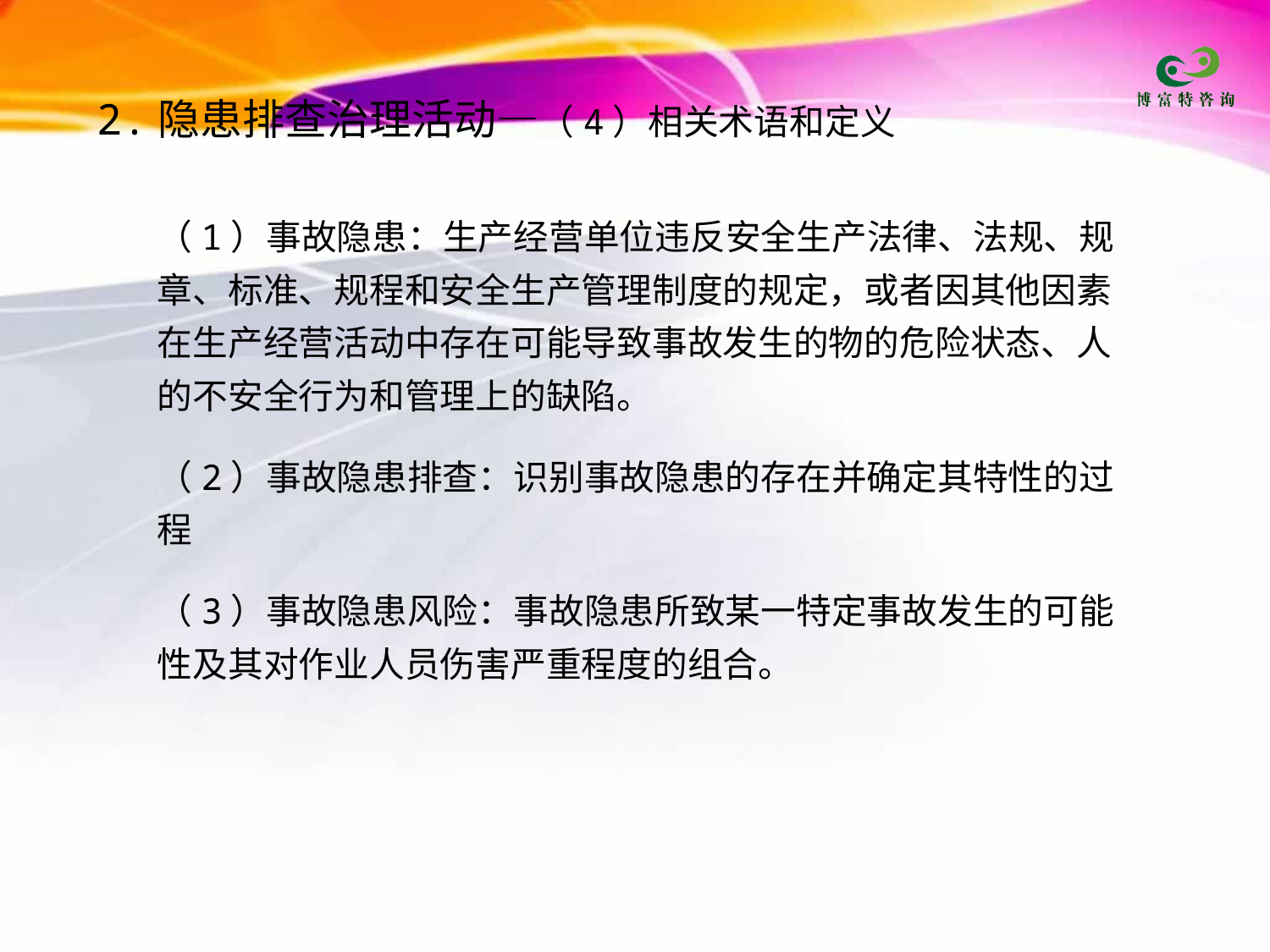

2.隐患排查治理活动—（4）相关术语和定义
（1）事故隐患：生产经营单位违反安全生产法律、法规、规章、标准、规程和安全生产管理制度的规定，或者因其他因素在生产经营活动中存在可能导致事故发生的物的危险状态、人的不安全行为和管理上的缺陷。
（2）事故隐患排查：识别事故隐患的存在并确定其特性的过程
（3）事故隐患风险：事故隐患所致某一特定事故发生的可能性及其对作业人员伤害严重程度的组合。